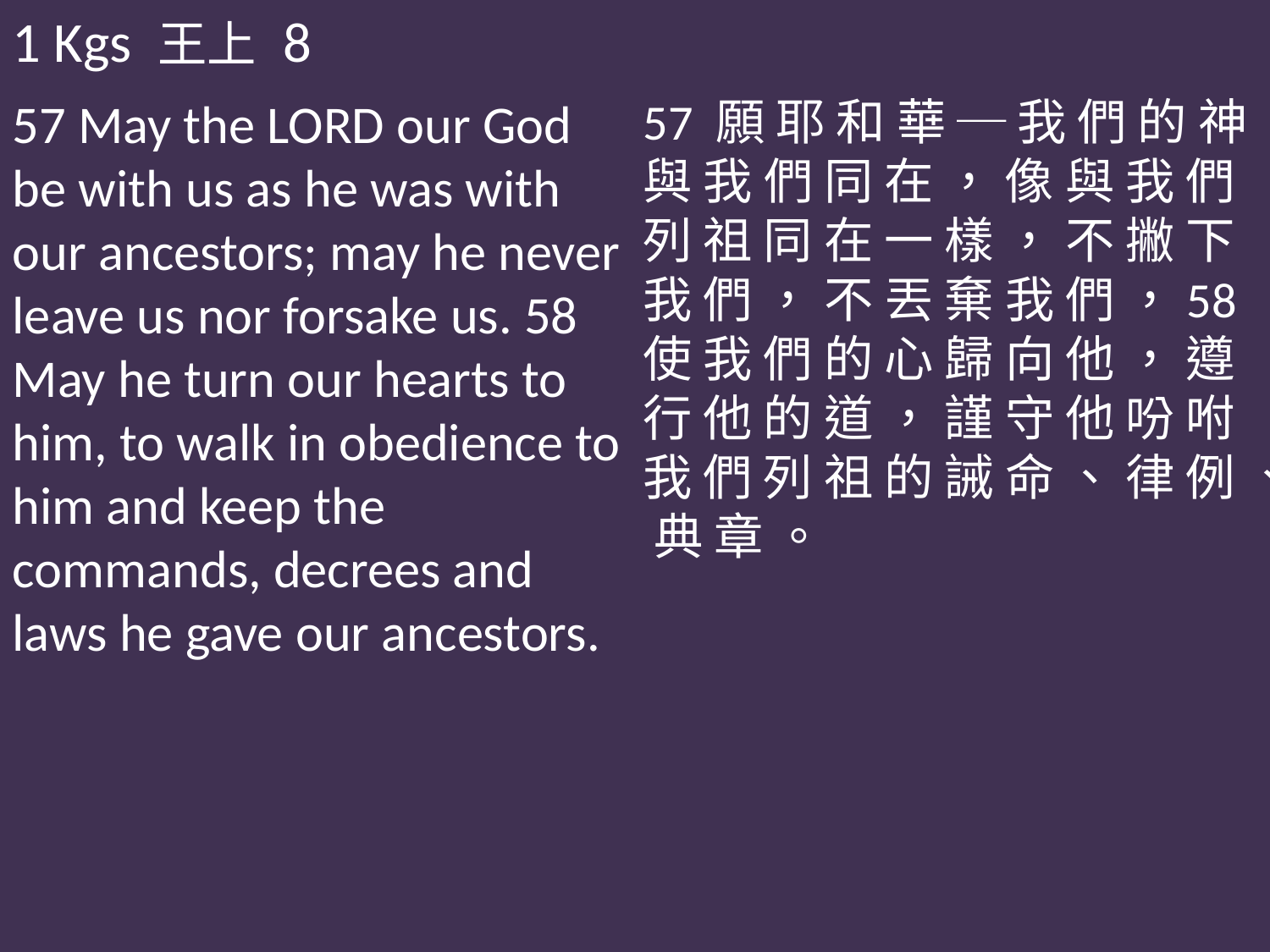

1 Kgs 王上 8
57 May the LORD our God be with us as he was with our ancestors; may he never leave us nor forsake us. 58 May he turn our hearts to him, to walk in obedience to him and keep the commands, decrees and laws he gave our ancestors.
57 願 耶 和 華 ─ 我 們 的 神 與 我 們 同 在 ， 像 與 我 們 列 祖 同 在 一 樣 ， 不 撇 下 我 們 ， 不 丟 棄 我 們 ，58 使 我 們 的 心 歸 向 他 ， 遵 行 他 的 道 ， 謹 守 他 吩 咐 我 們 列 祖 的 誡 命 、 律 例 、 典 章 。